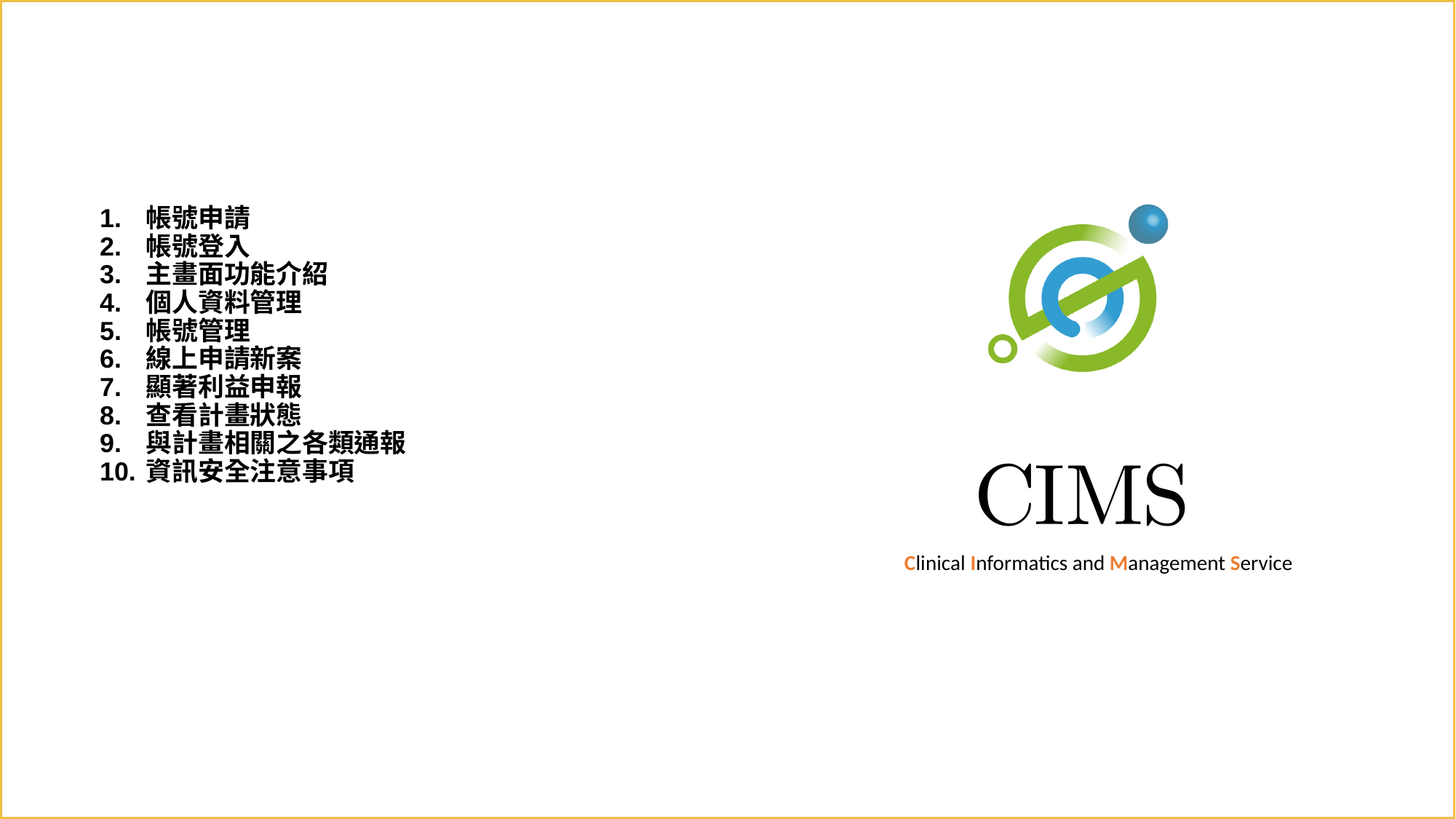

# 1.   帳號申請 2.   帳號登入 3.   主畫面功能介紹 4.   個人資料管理 5.   帳號管理 6.   線上申請新案 7.   顯著利益申報 8.   查看計畫狀態 9.   與計畫相關之各類通報 10. 資訊安全注意事項